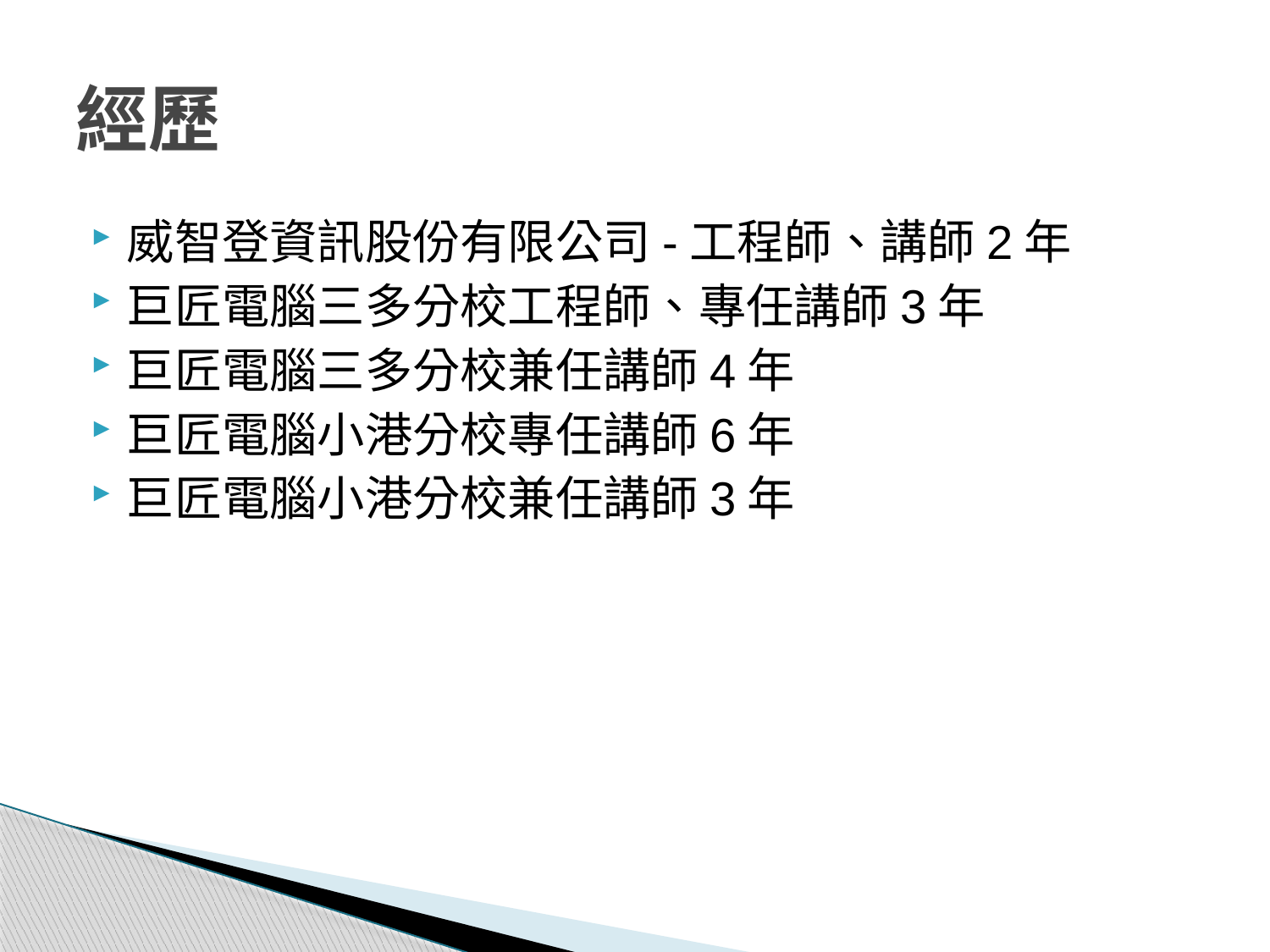

# 經歷
威智登資訊股份有限公司-工程師、講師2年
巨匠電腦三多分校工程師、專任講師3年
巨匠電腦三多分校兼任講師4年
巨匠電腦小港分校專任講師6年
巨匠電腦小港分校兼任講師3年